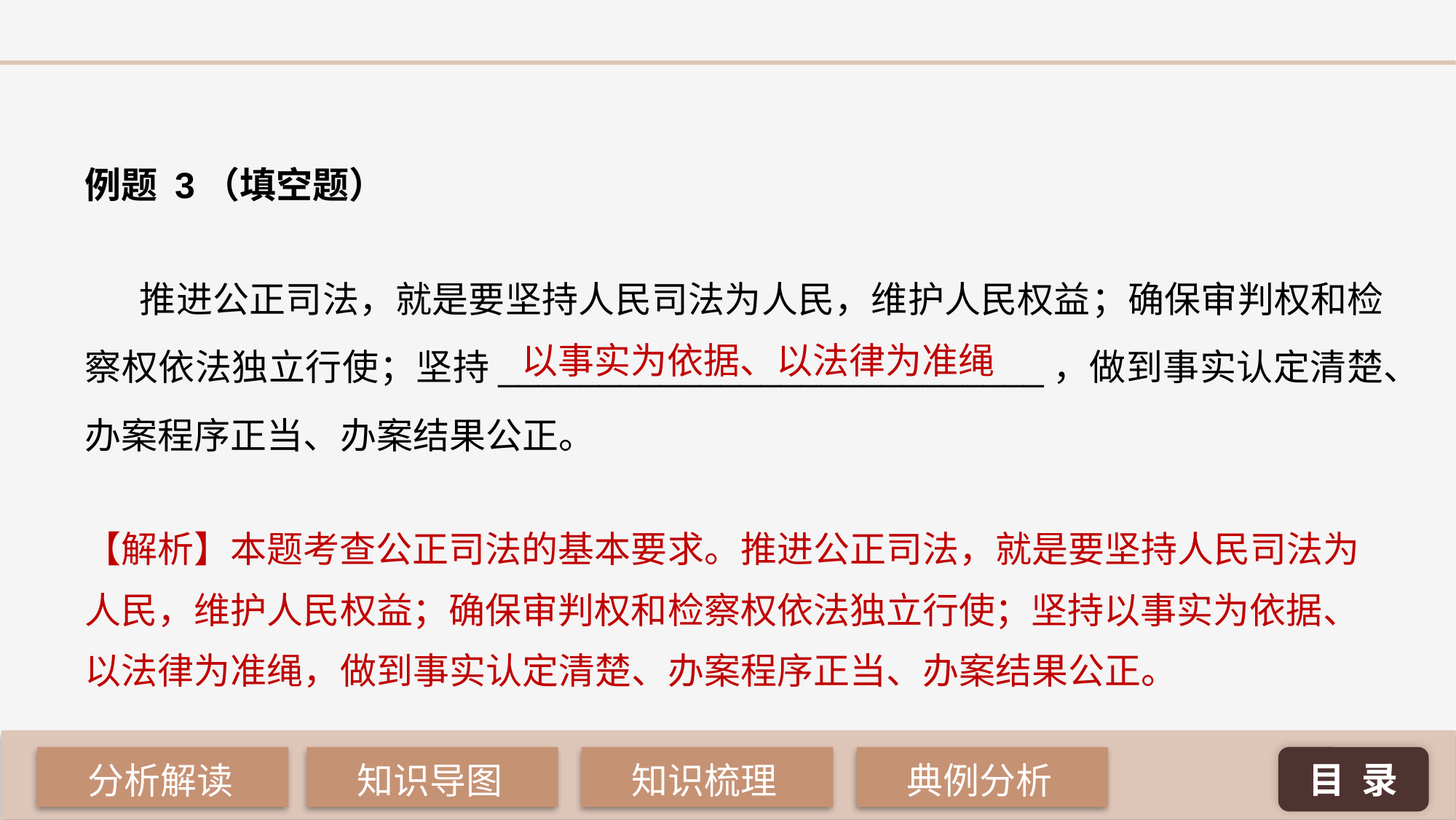

例题 3（填空题）
推进公正司法，就是要坚持人民司法为人民，维护人民权益；确保审判权和检察权依法独立行使；坚持___________________________，做到事实认定清楚、办案程序正当、办案结果公正。
以事实为依据、以法律为准绳
【解析】本题考查公正司法的基本要求。推进公正司法，就是要坚持人民司法为人民，维护人民权益；确保审判权和检察权依法独立行使；坚持以事实为依据、以法律为准绳，做到事实认定清楚、办案程序正当、办案结果公正。